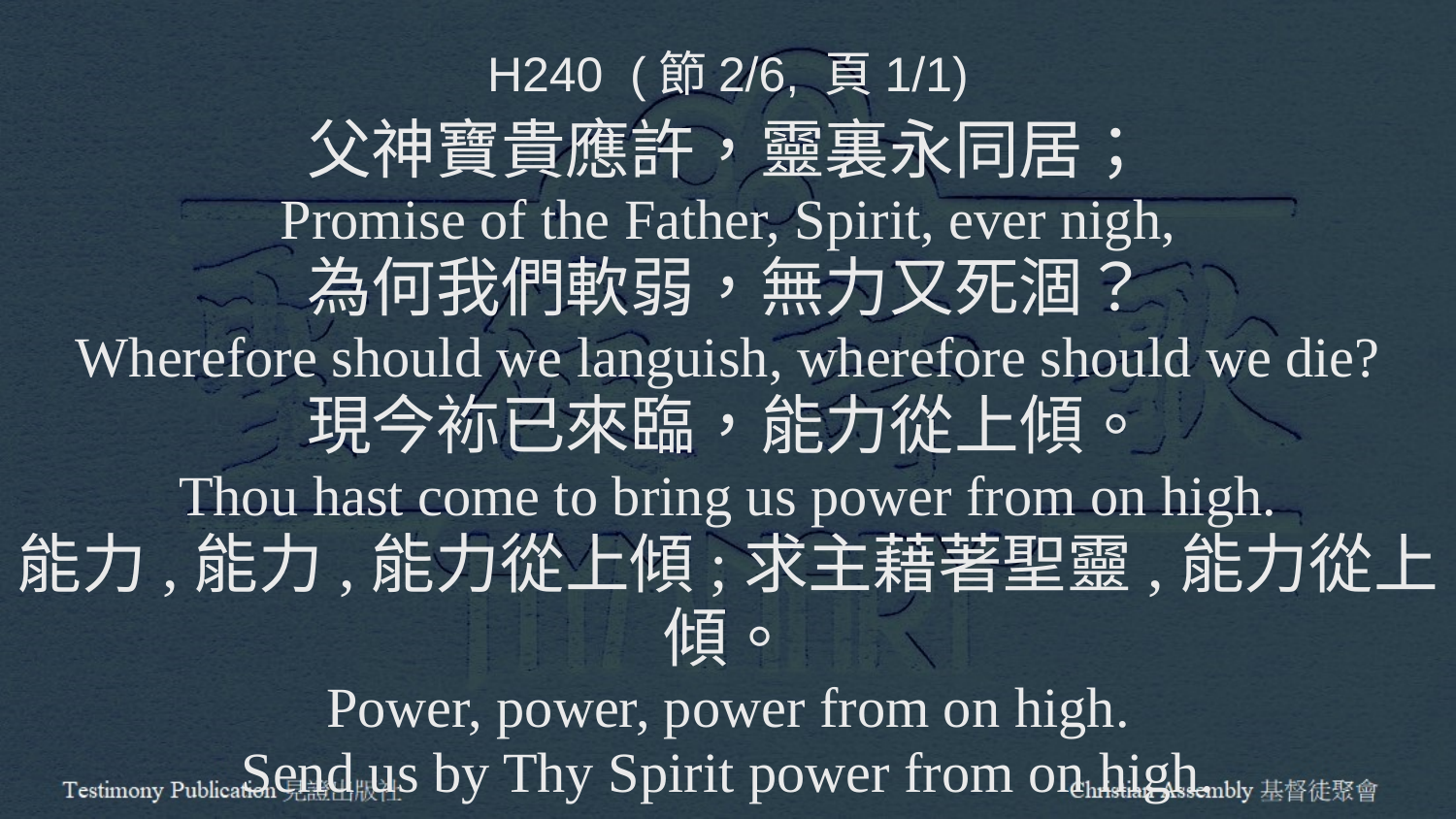

H240  (節2/6, 頁1/1)
父神寶貴應許，靈裏永同居；
Promise of the Father, Spirit, ever nigh,
為何我們軟弱，無力又死涸？
Wherefore should we languish, wherefore should we die?
現今袮已來臨，能力從上傾。
Thou hast come to bring us power from on high.
能力,能力,能力從上傾;求主藉著聖靈,能力從上傾。
Power, power, power from on high.
Send us by Thy Spirit power from on high.